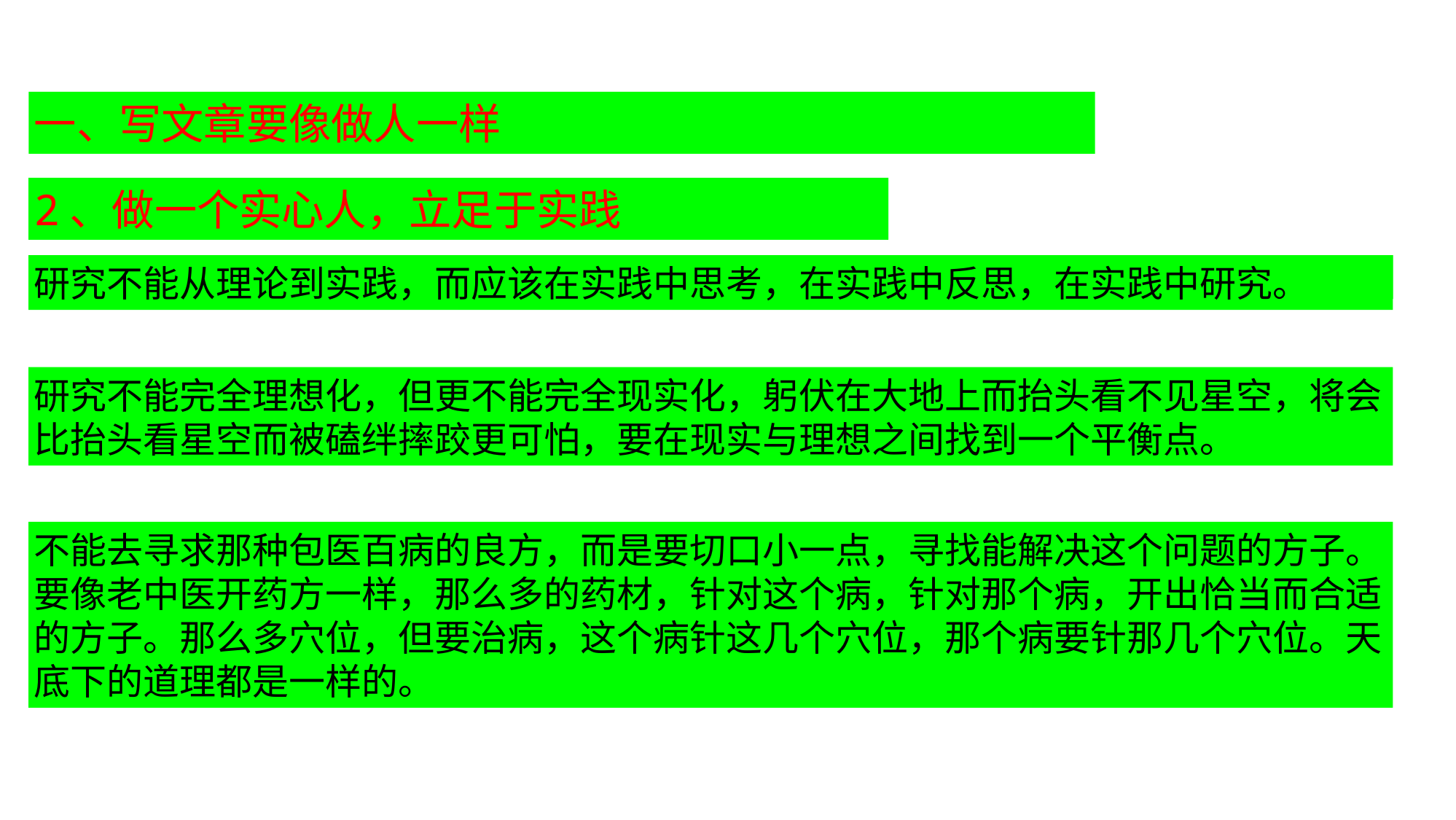

一、写文章要像做人一样
2、做一个实心人，立足于实践
研究不能从理论到实践，而应该在实践中思考，在实践中反思，在实践中研究。
研究不能从理论到实践，而应该在实践中思考，在实践中反思，在实践中研究。
研究不能从理论到实践，而应该在实践中思考，在实践中反思，在实践中研究。
研究不能完全理想化，但更不能完全现实化，躬伏在大地上而抬头看不见星空，将会比抬头看星空而被磕绊摔跤更可怕，要在现实与理想之间找到一个平衡点。
不能去寻求那种包医百病的良方，而是要切口小一点，寻找能解决这个问题的方子。要像老中医开药方一样，那么多的药材，针对这个病，针对那个病，开出恰当而合适的方子。那么多穴位，但要治病，这个病针这几个穴位，那个病要针那几个穴位。天底下的道理都是一样的。